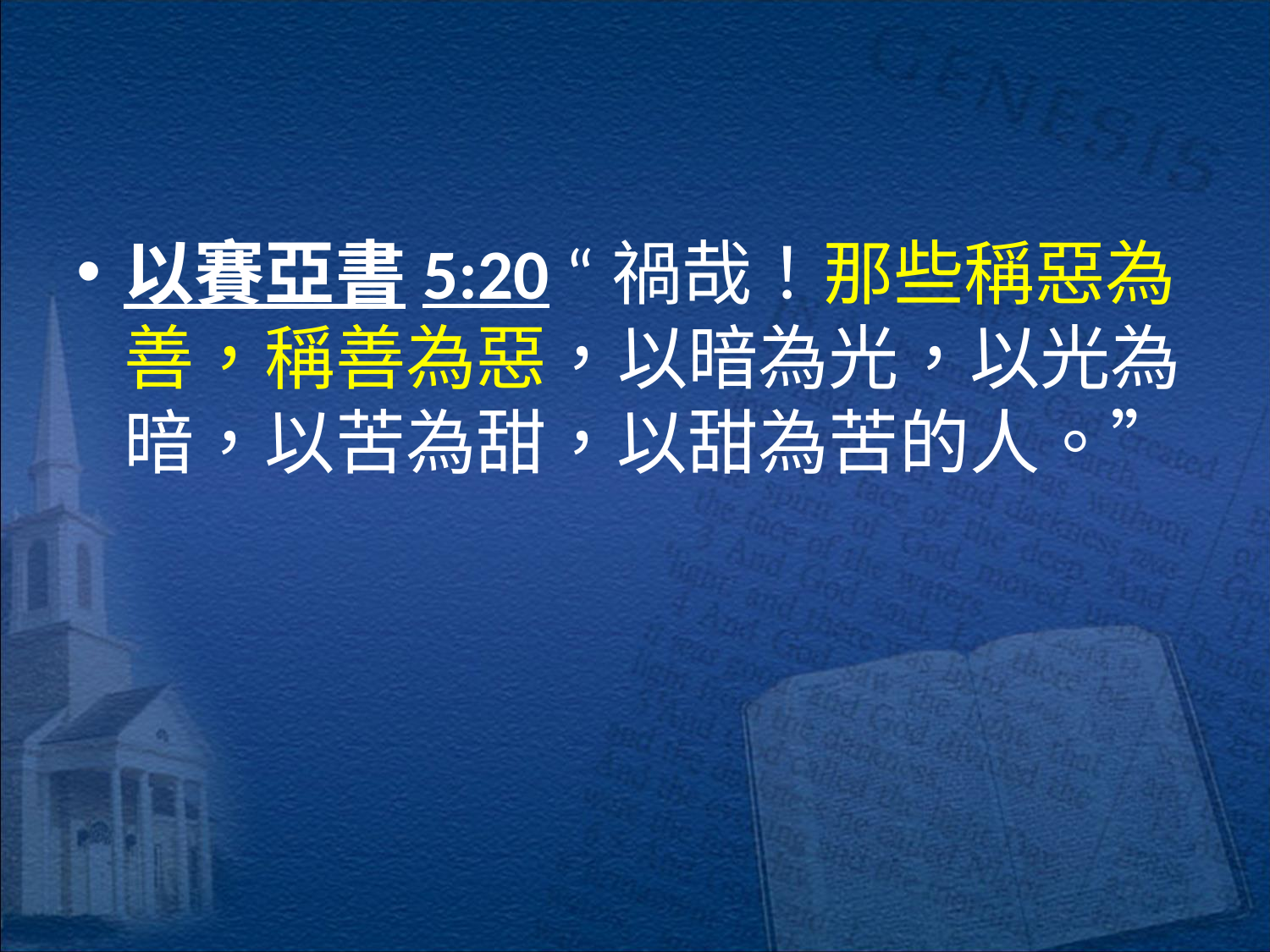

#
以賽亞書5:20 “禍哉！那些稱惡為善，稱善為惡，以暗為光，以光為暗，以苦為甜，以甜為苦的人。”